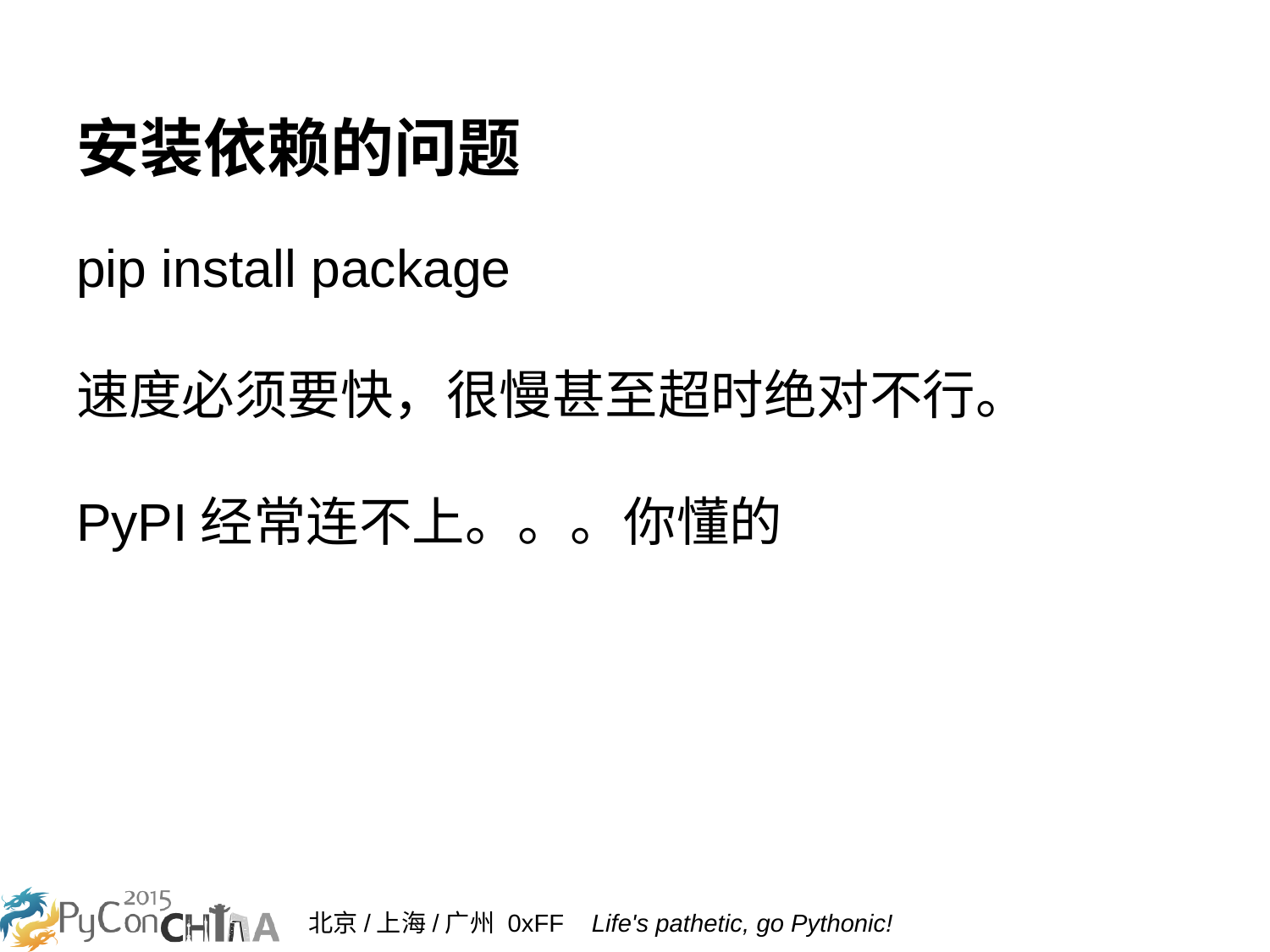

# 安装依赖的问题
pip install package

速度必须要快，很慢甚至超时绝对不行。

PyPI经常连不上。。。你懂的